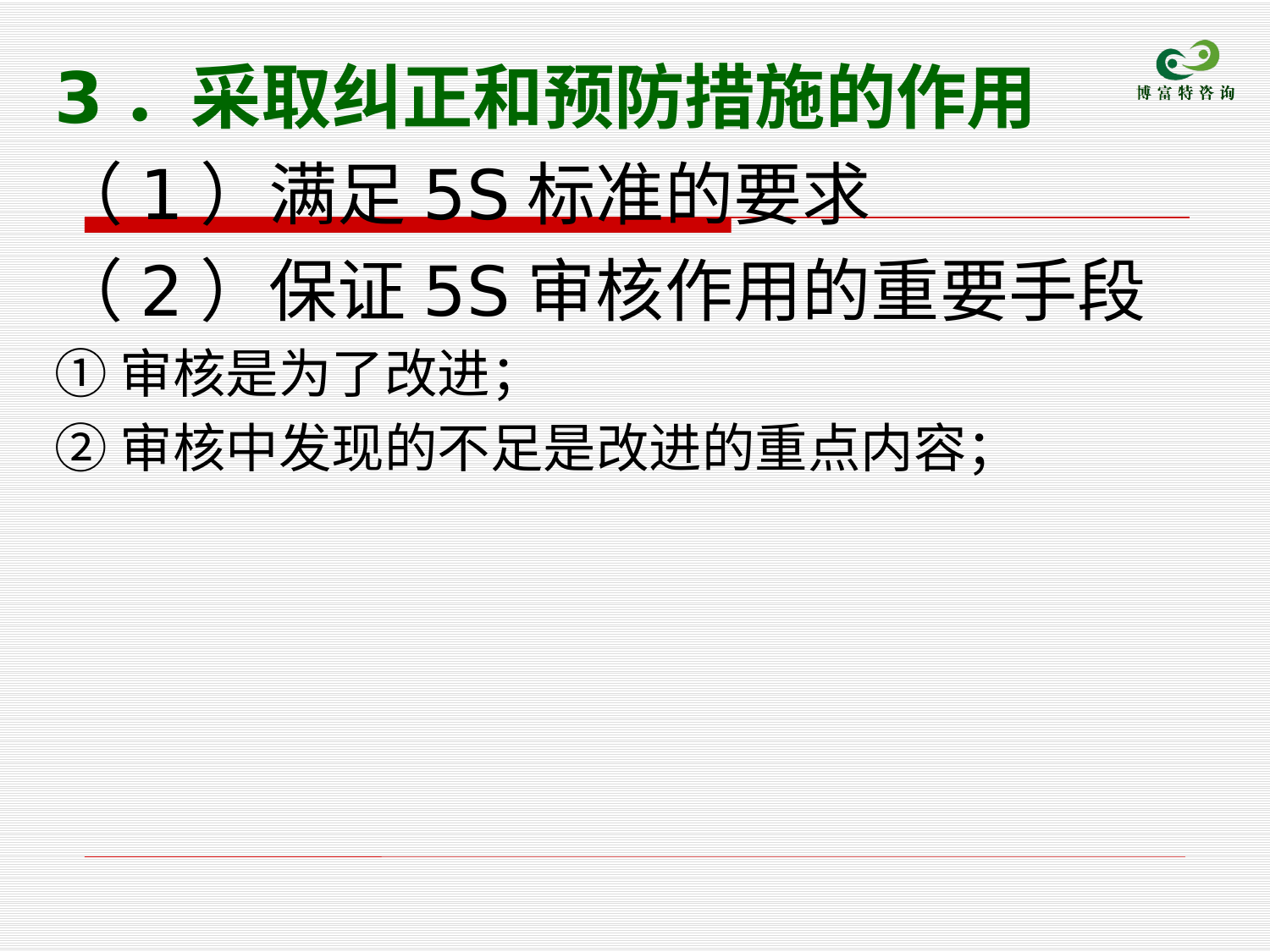

3．采取纠正和预防措施的作用
（1）满足5S标准的要求
（2）保证5S审核作用的重要手段
①审核是为了改进；
②审核中发现的不足是改进的重点内容；
772